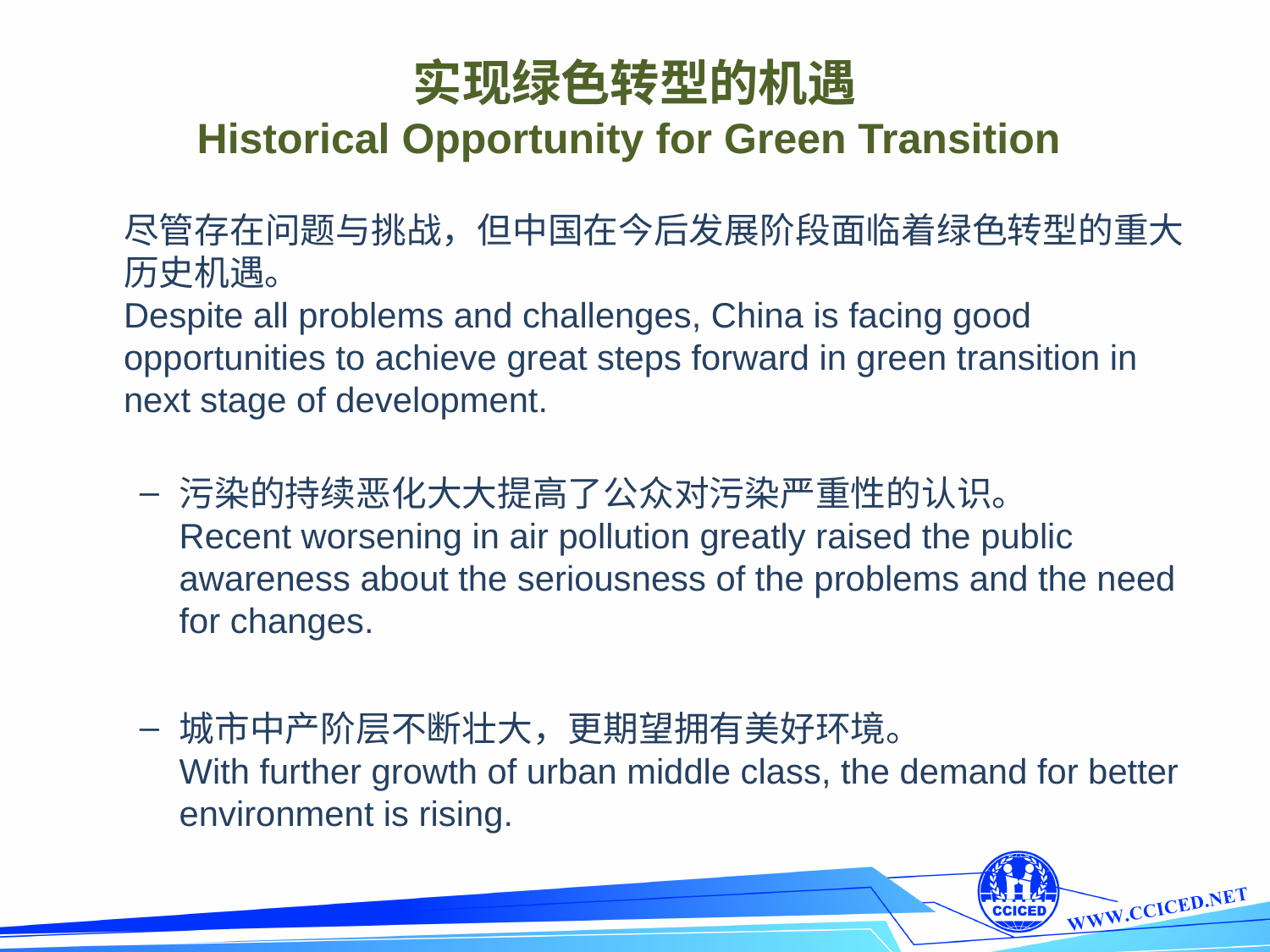

# 实现绿色转型的机遇 Historical Opportunity for Green Transition
     尽管存在问题与挑战，但中国在今后发展阶段面临着绿色转型的重大历史机遇。
Despite all problems and challenges, China is facing good opportunities to achieve great steps forward in green transition in next stage of development.

污染的持续恶化大大提高了公众对污染严重性的认识。
Recent worsening in air pollution greatly raised the public awareness about the seriousness of the problems and the need for changes.

城市中产阶层不断壮大，更期望拥有美好环境。
With further growth of urban middle class, the demand for better environment is rising.